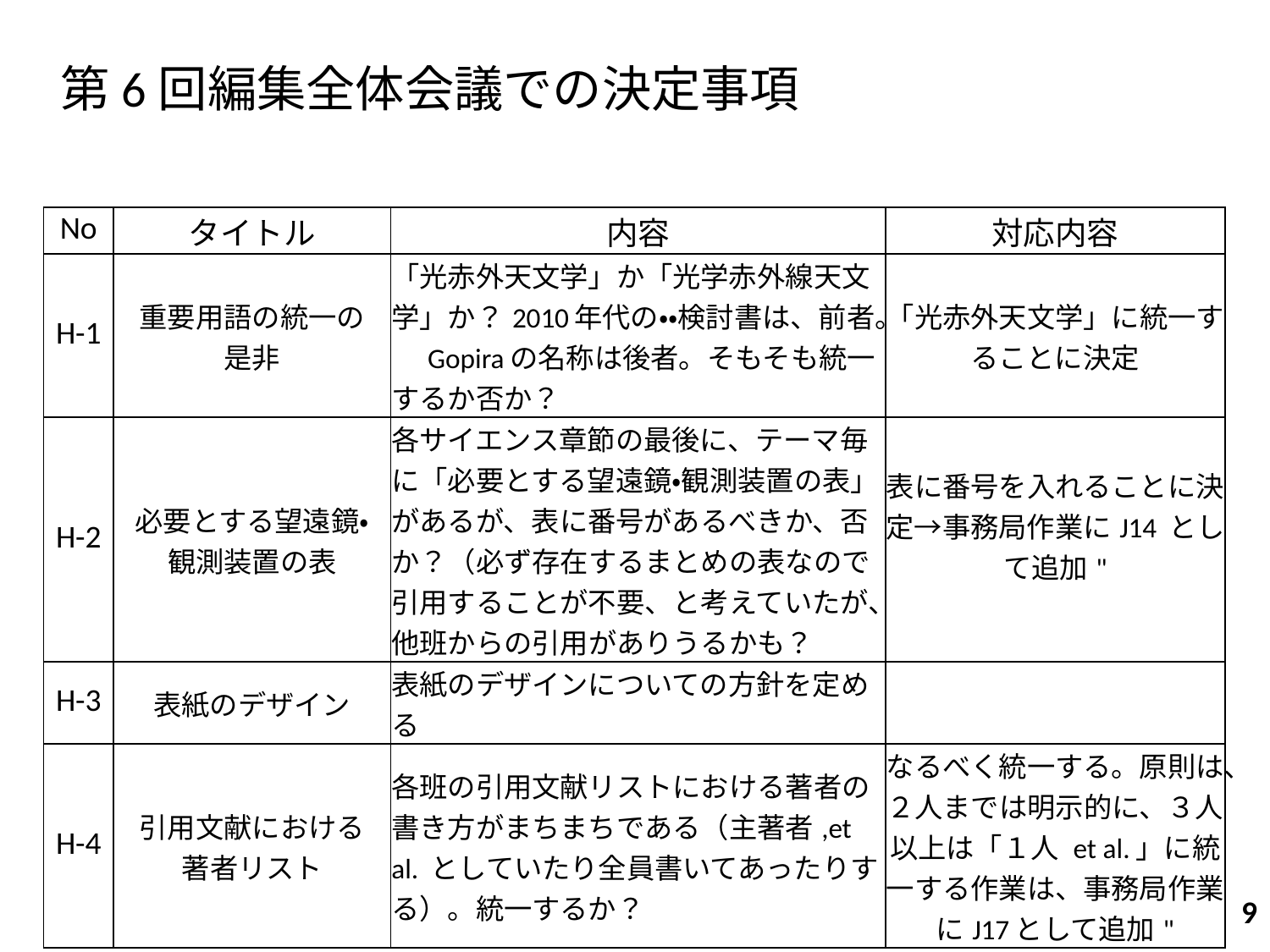

# 第6回編集全体会議での決定事項
| No | タイトル | 内容 | 対応内容 |
| --- | --- | --- | --- |
| H-1 | 重要用語の統一の 是非 | 「光赤外天文学」か「光学赤外線天文学」か？2010年代の・・検討書は、前者。　Gopiraの名称は後者。そもそも統一するか否か？ | 「光赤外天文学」に統一することに決定 |
| H-2 | 必要とする望遠鏡・ 観測装置の表 | 各サイエンス章節の最後に、テーマ毎に「必要とする望遠鏡・観測装置の表」があるが、表に番号があるべきか、否か？（必ず存在するまとめの表なので引用することが不要、と考えていたが、他班からの引用がありうるかも？ | 表に番号を入れることに決定→事務局作業にJ14 として追加" |
| H-3 | 表紙のデザイン | 表紙のデザインについての方針を定める |  |
| H-4 | 引用文献における 著者リスト | 各班の引用文献リストにおける著者の書き方がまちまちである（主著者,et al. としていたり全員書いてあったりする）。統一するか？ | なるべく統一する。原則は、２人までは明示的に、３人以上は「１人 et al.」に統一する作業は、事務局作業にJ17として追加" |
9